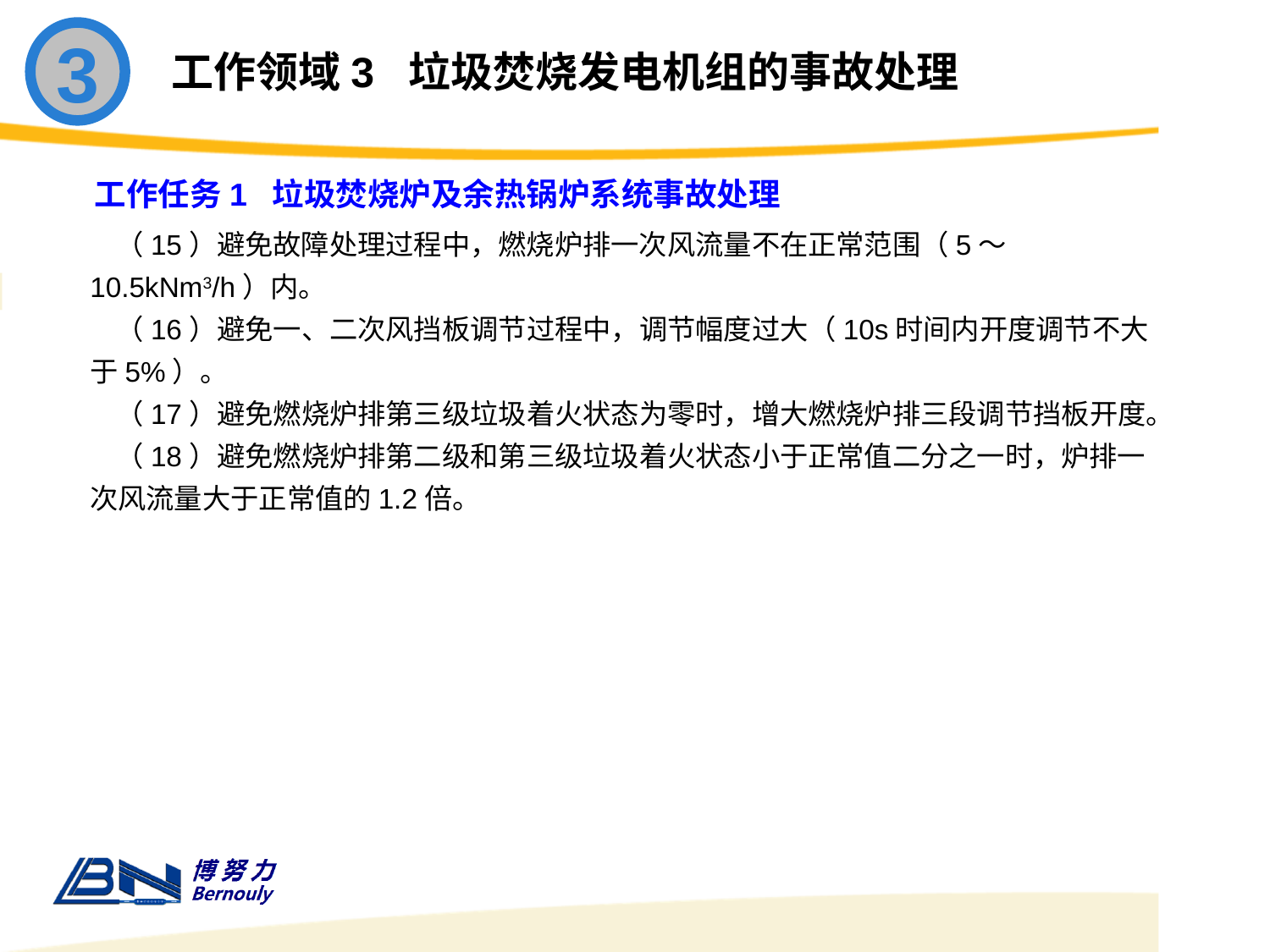

3
工作领域3  垃圾焚烧发电机组的事故处理
工作任务1  垃圾焚烧炉及余热锅炉系统事故处理
   （15）避免故障处理过程中，燃烧炉排一次风流量不在正常范围（5～10.5kNm3/h）内。
   （16）避免一、二次风挡板调节过程中，调节幅度过大（10s时间内开度调节不大于5%）。
   （17）避免燃烧炉排第三级垃圾着火状态为零时，增大燃烧炉排三段调节挡板开度。
   （18）避免燃烧炉排第二级和第三级垃圾着火状态小于正常值二分之一时，炉排一次风流量大于正常值的1.2倍。